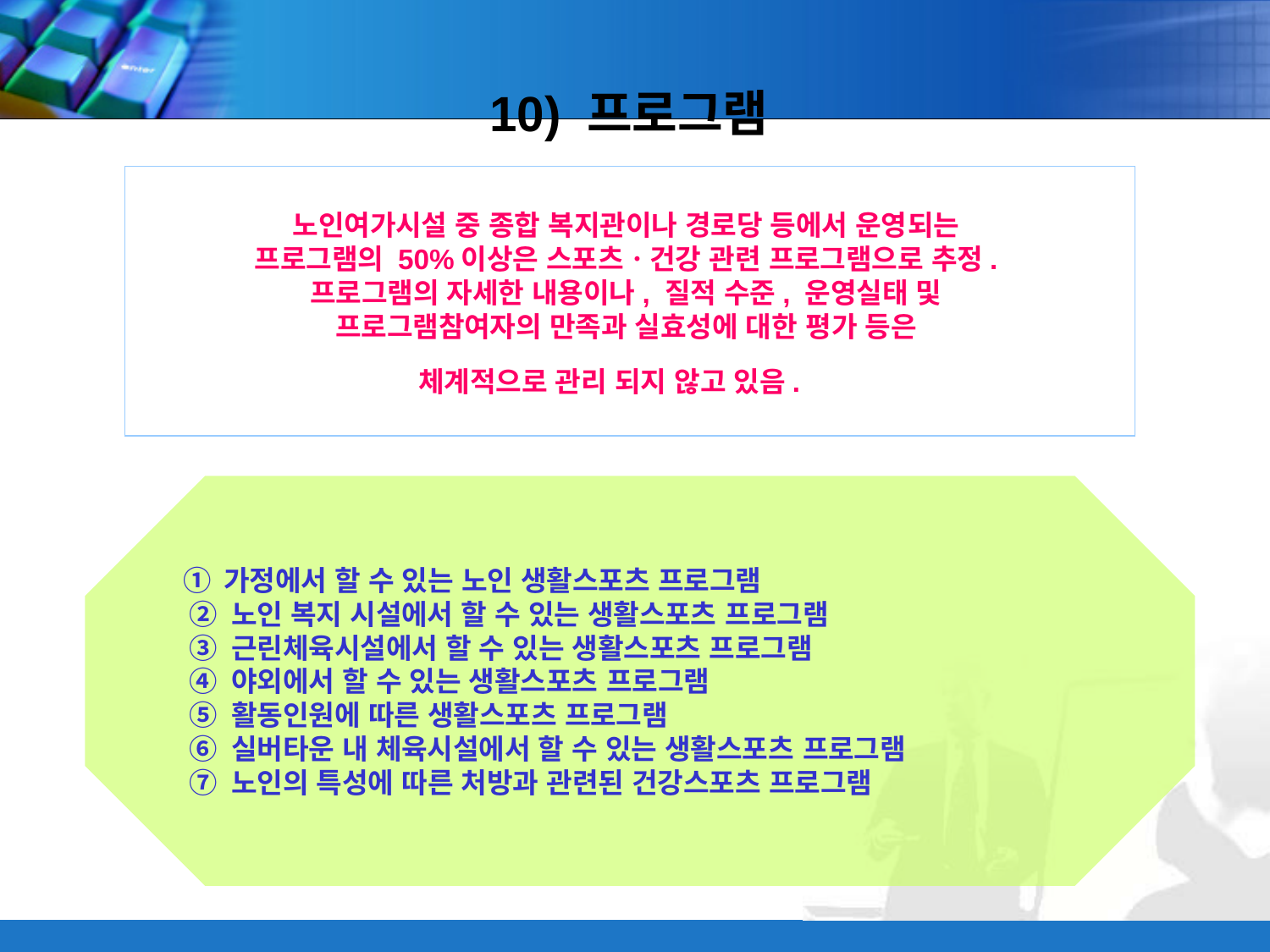

10) 프로그램
노인여가시설 중 종합 복지관이나 경로당 등에서 운영되는
프로그램의 50%이상은 스포츠ㆍ건강 관련 프로그램으로 추정.
프로그램의 자세한 내용이나, 질적 수준, 운영실태 및
프로그램참여자의 만족과 실효성에 대한 평가 등은
체계적으로 관리 되지 않고 있음.

    ① 가정에서 할 수 있는 노인 생활스포츠 프로그램
    ② 노인 복지 시설에서 할 수 있는 생활스포츠 프로그램
    ③ 근린체육시설에서 할 수 있는 생활스포츠 프로그램
    ④ 야외에서 할 수 있는 생활스포츠 프로그램
    ⑤ 활동인원에 따른 생활스포츠 프로그램
    ⑥ 실버타운 내 체육시설에서 할 수 있는 생활스포츠 프로그램
    ⑦ 노인의 특성에 따른 처방과 관련된 건강스포츠 프로그램